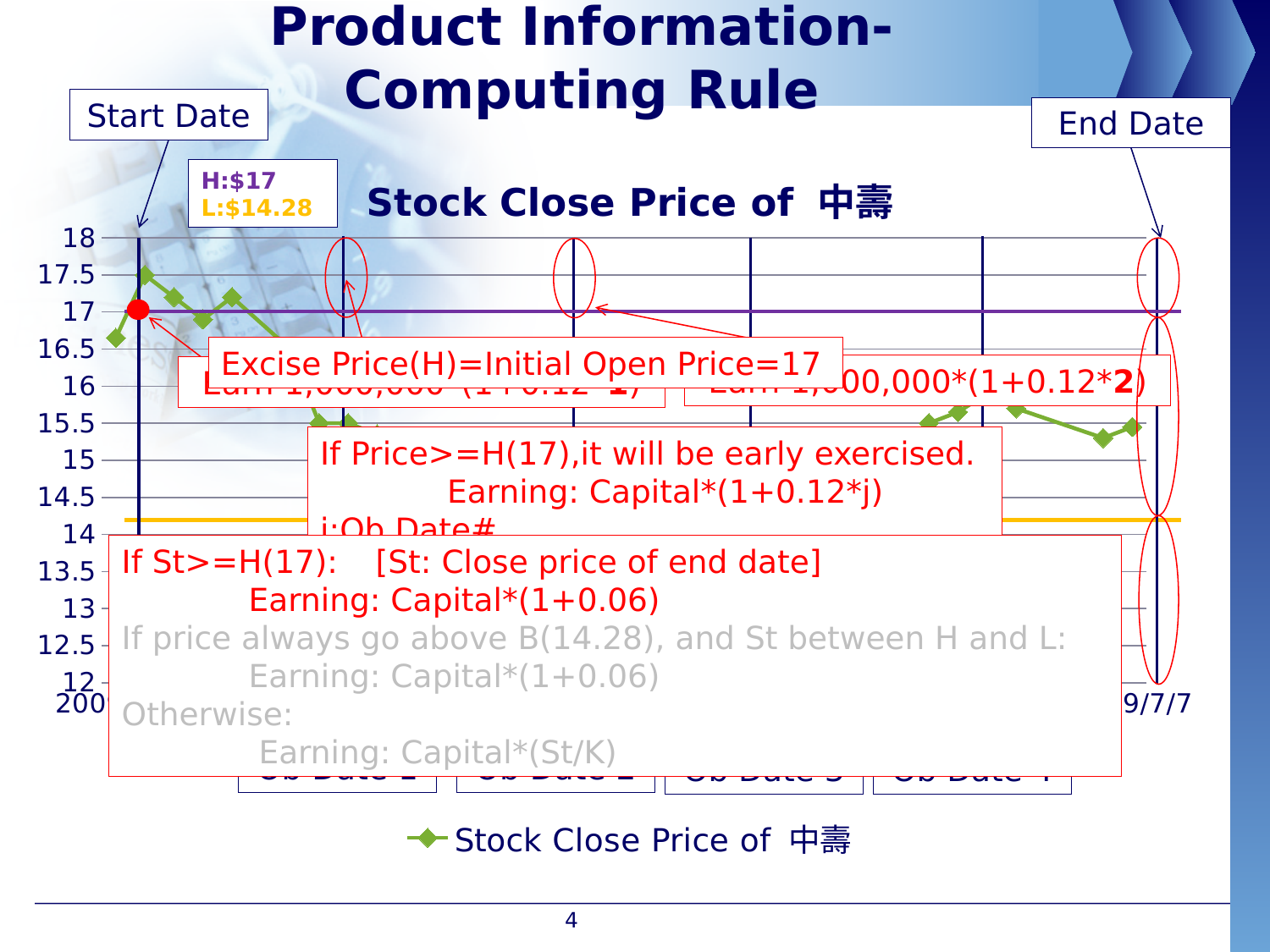

# Product Information- Computing Rule
Start Date
End Date

### Chart:

| Category | Stock Close Price of 中壽 |
|---|---|
| 40001 | 15.450000000000003 |
| 40000 | 15.3 |
| 39997 | 15.7 |
| 39996 | 15.9 |
| 39995 | 15.65 |
| 39994 | 15.5 |
| 39993 | 15.0 |
| 39990 | 14.850000000000003 |
| 39989 | 15.0 |
| 39988 | 15.2 |
| 39987 | 14.65 |
| 39986 | 15.3 |
| 39983 | 14.850000000000003 |
| 39982 | 14.75 |
| 39981 | 14.950000000000003 |
| 39980 | 14.0 |
| 39979 | 14.4 |
| 39976 | 15.0 |
| 39975 | 15.350000000000003 |
| 39974 | 15.5 |
| 39973 | 15.5 |
| 39972 | 16.5 |
| 39970 | 17.2 |
| 39969 | 16.9 |
| 39968 | 17.2 |
| 39967 | 17.5 |
| 39966 | 16.65 |
H:$17
L:$14.28

Excise Price(H)=Initial Open Price=17
Earn 1,000,000*(1+0.12*2)
Earn 1,000,000*(1+0.12*1)
If Price>=H(17),it will be early exercised.
	Earning: Capital*(1+0.12*j)
j:Ob Date#

If St>=H(17):	[St: Close price of end date]
	Earning: Capital*(1+0.06)
If price always go above B(14.28), and St between H and L:
	Earning: Capital*(1+0.06)
Otherwise:
	 Earning: Capital*(St/K)
Ob Date 1
Ob Date 2
Ob Date 3
Ob Date 4
4